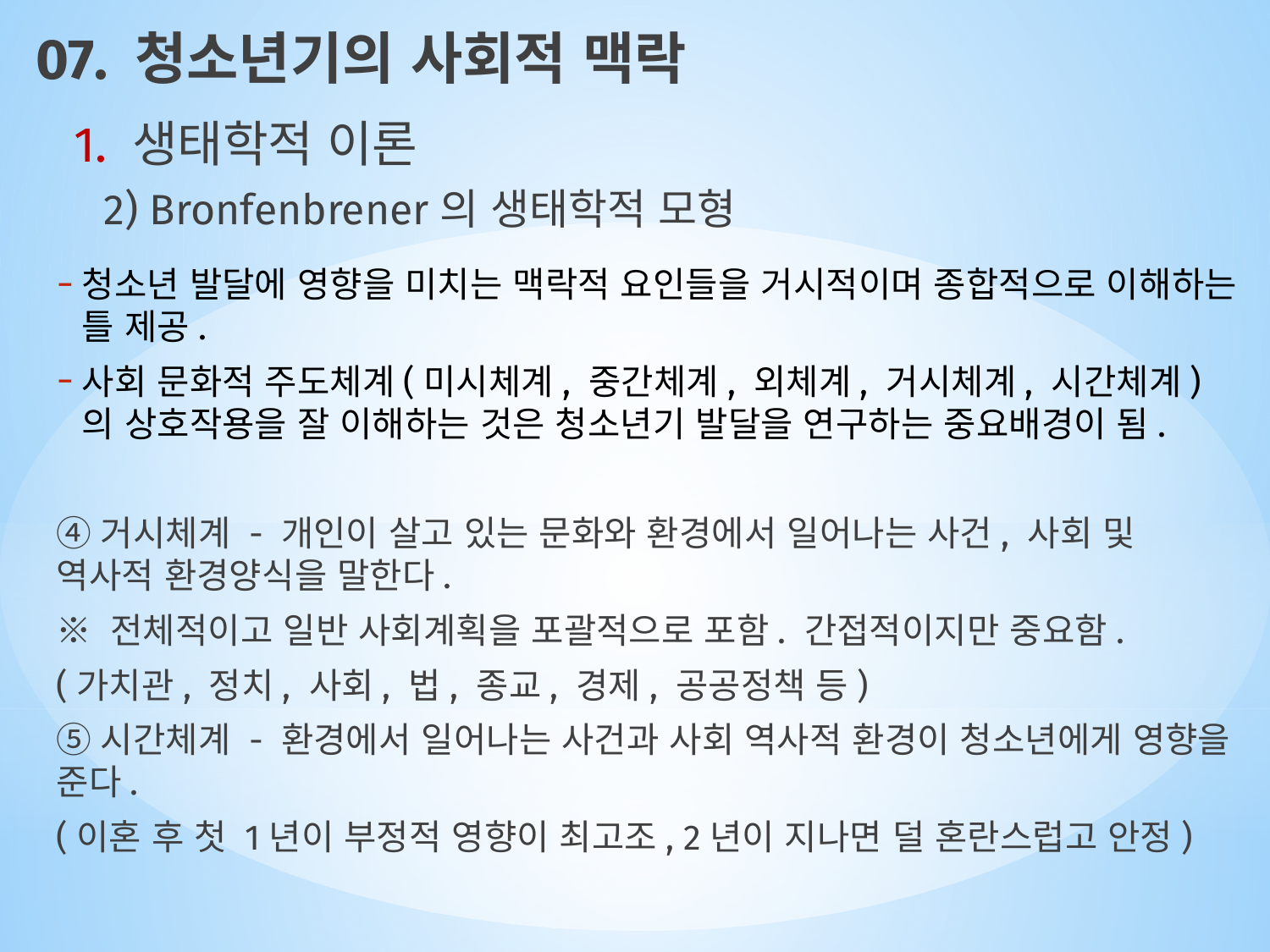

07. 청소년기의 사회적 맥락
1. 생태학적 이론
2) Bronfenbrener의 생태학적 모형
청소년 발달에 영향을 미치는 맥락적 요인들을 거시적이며 종합적으로 이해하는 틀 제공.
사회 문화적 주도체계(미시체계, 중간체계, 외체계, 거시체계, 시간체계)의 상호작용을 잘 이해하는 것은 청소년기 발달을 연구하는 중요배경이 됨.

④거시체계 - 개인이 살고 있는 문화와 환경에서 일어나는 사건, 사회 및 역사적 환경양식을 말한다.
※ 전체적이고 일반 사회계획을 포괄적으로 포함. 간접적이지만 중요함.
(가치관, 정치, 사회, 법, 종교, 경제, 공공정책 등)
⑤시간체계 - 환경에서 일어나는 사건과 사회 역사적 환경이 청소년에게 영향을 준다.
(이혼 후 첫 1년이 부정적 영향이 최고조, 2년이 지나면 덜 혼란스럽고 안정)